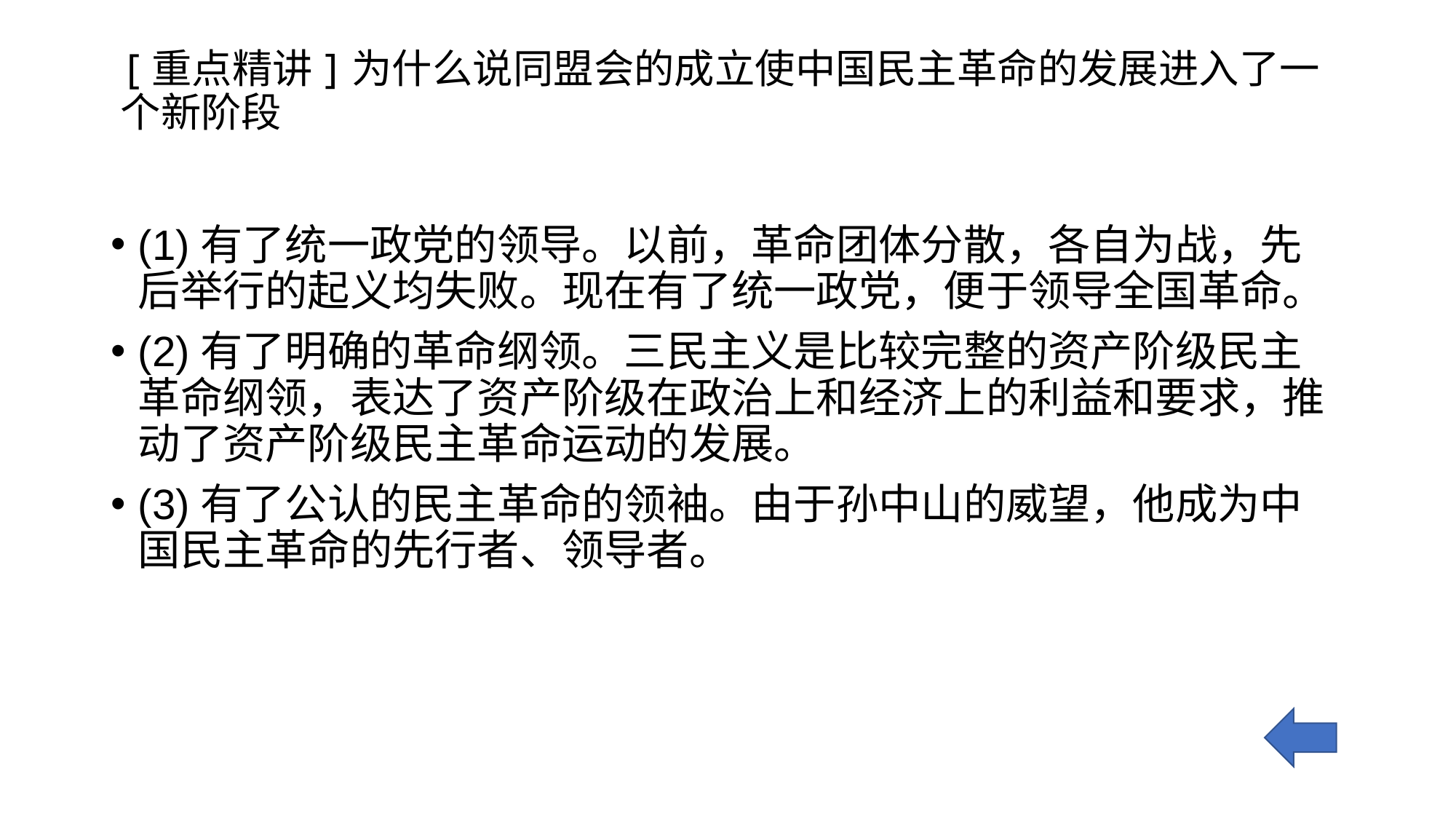

# [重点精讲]为什么说同盟会的成立使中国民主革命的发展进入了一个新阶段
(1)有了统一政党的领导。以前，革命团体分散，各自为战，先后举行的起义均失败。现在有了统一政党，便于领导全国革命。
(2)有了明确的革命纲领。三民主义是比较完整的资产阶级民主革命纲领，表达了资产阶级在政治上和经济上的利益和要求，推动了资产阶级民主革命运动的发展。
(3)有了公认的民主革命的领袖。由于孙中山的威望，他成为中国民主革命的先行者、领导者。